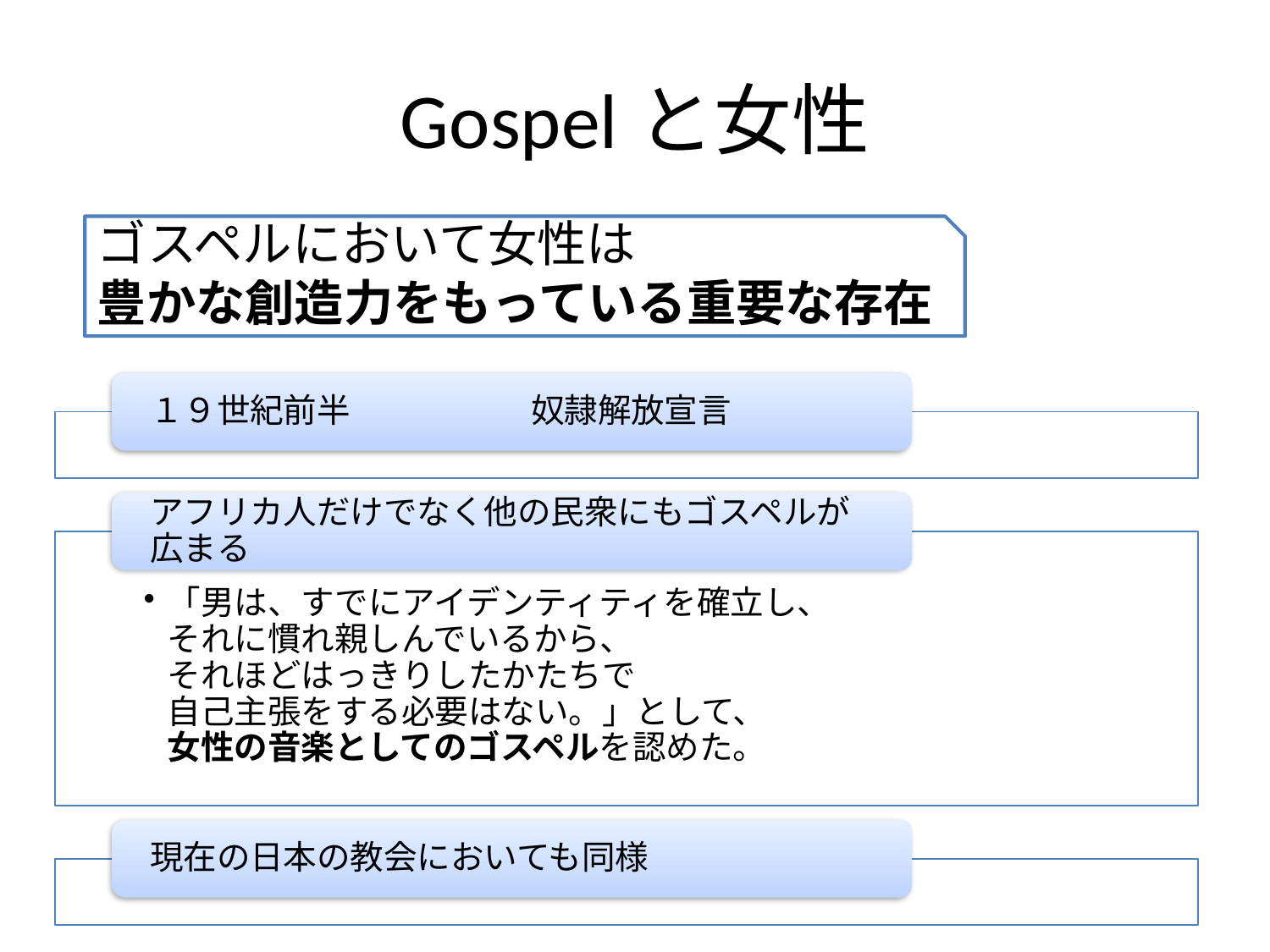

# Gospelと女性
ゴスペルにおいて女性は
豊かな創造力をもっている重要な存在

１９世紀前半		奴隷解放宣言
「男は、すでにアイデンティティを確立し、
それに慣れ親しんでいるから、
それほどはっきりしたかたちで
自己主張をする必要はない。」として、
女性の音楽としてのゴスペルを認めた。
アフリカ人だけでなく他の民衆にもゴスペルが広まる
現在の日本の教会においても同様